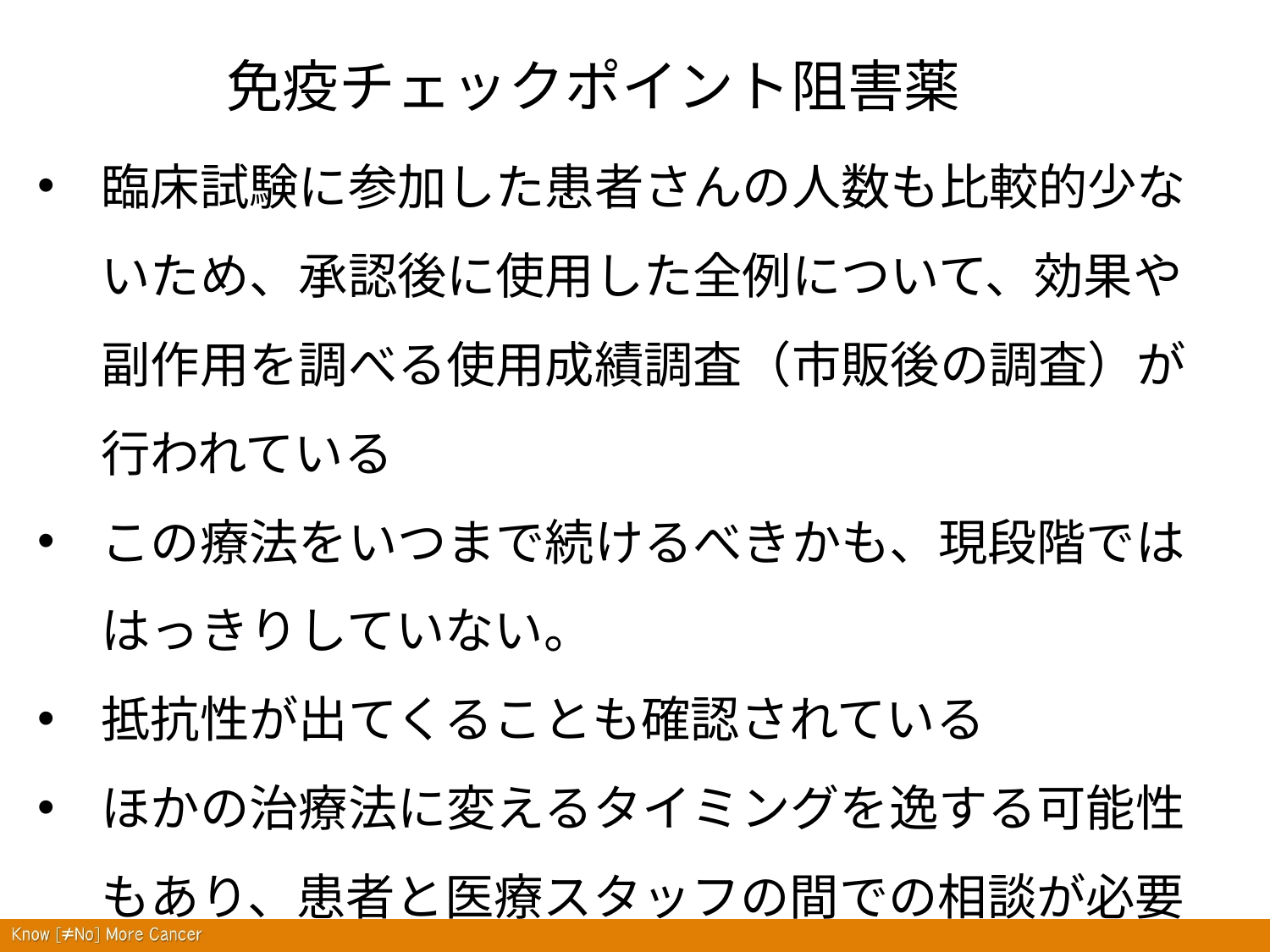

# 免疫チェックポイント阻害薬
臨床試験に参加した患者さんの人数も比較的少ないため、承認後に使用した全例について、効果や副作用を調べる使用成績調査（市販後の調査）が行われている
この療法をいつまで続けるべきかも、現段階でははっきりしていない。
抵抗性が出てくることも確認されている
ほかの治療法に変えるタイミングを逸する可能性もあり、患者と医療スタッフの間での相談が必要